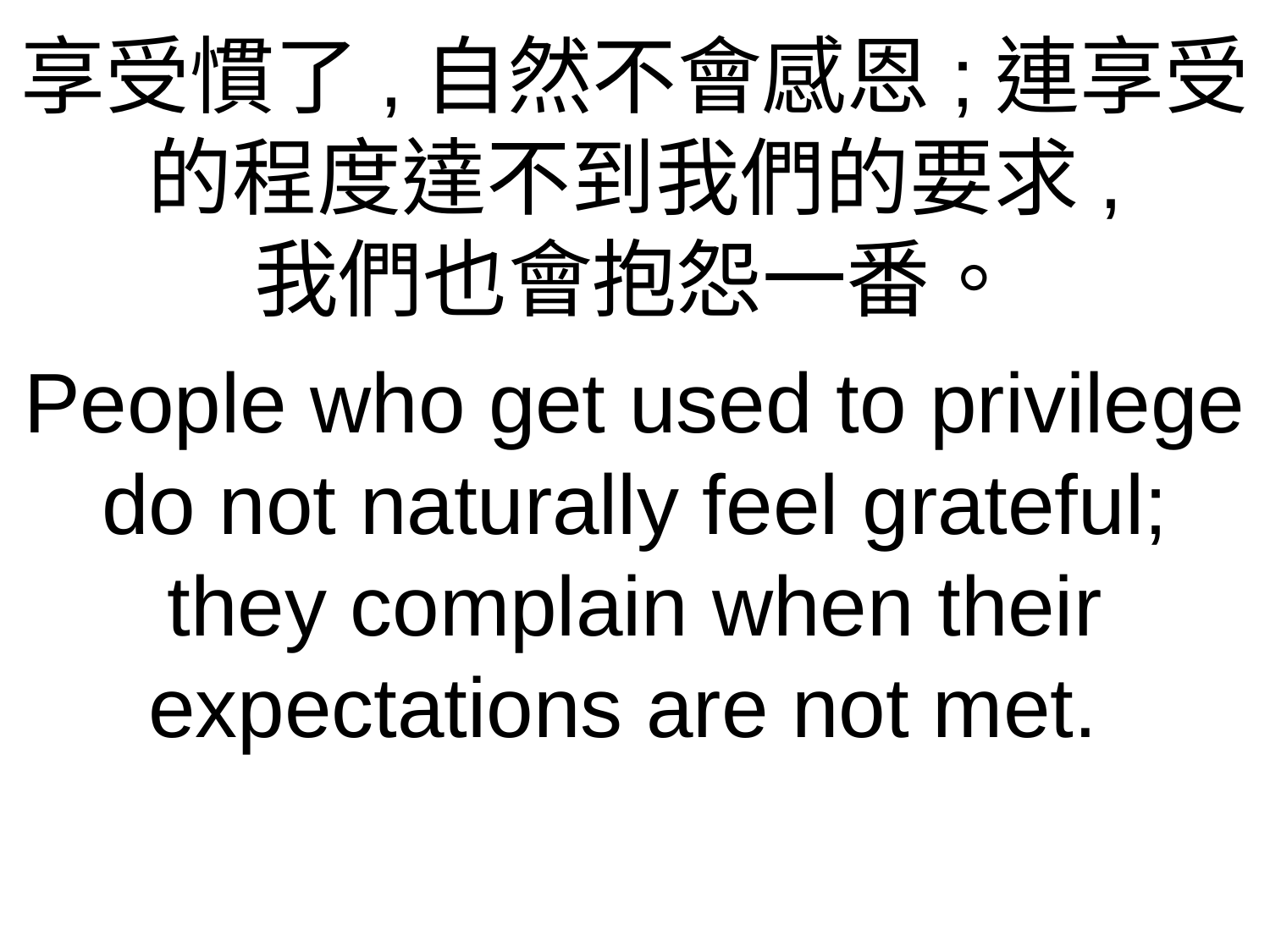

享受慣了,自然不會感恩;連享受的程度達不到我們的要求,
我們也會抱怨一番。
People who get used to privilege do not naturally feel grateful; they complain when their expectations are not met.